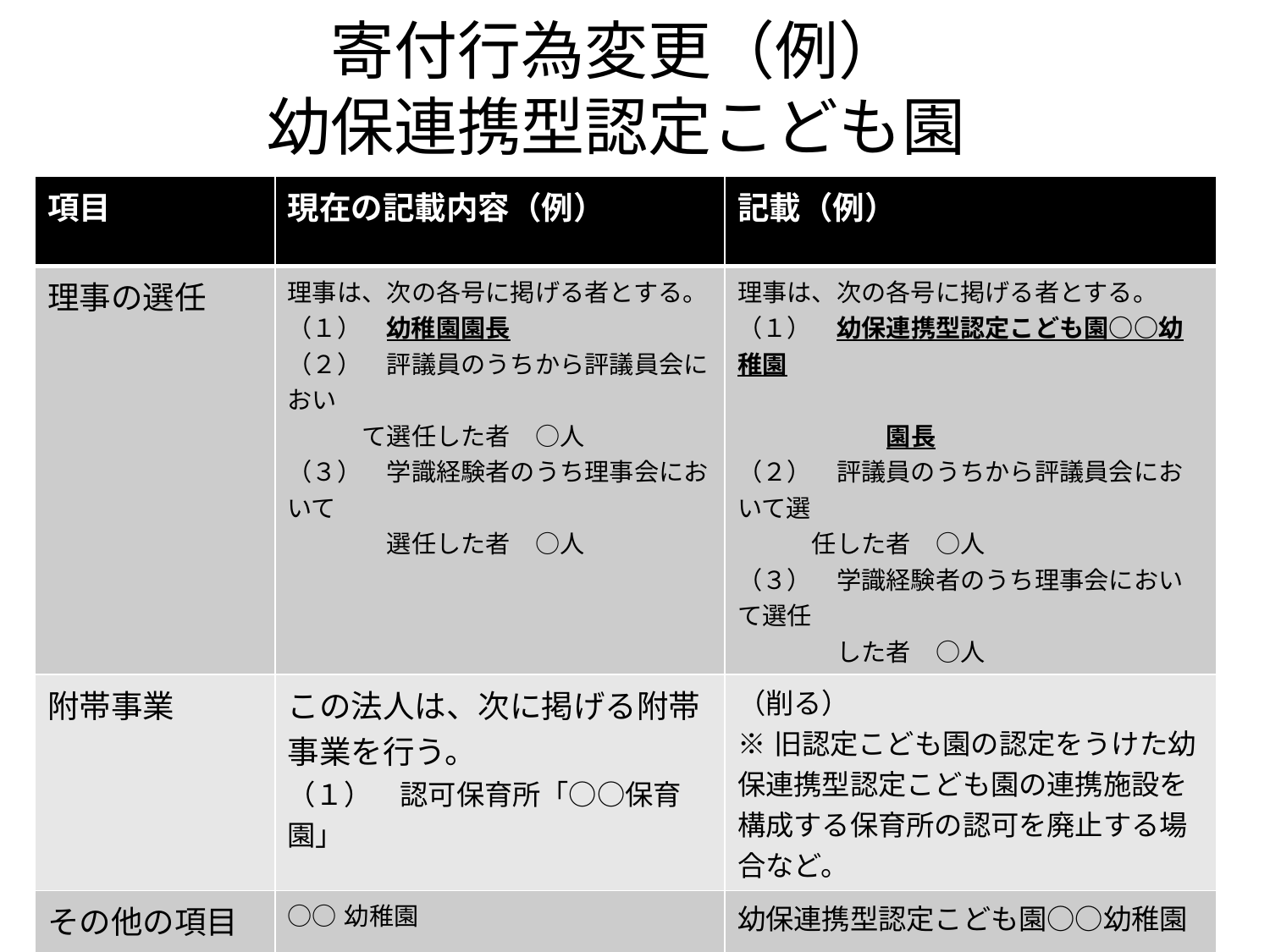

# 寄付行為変更（例） 幼保連携型認定こども園
| 項目 | 現在の記載内容（例） | 記載（例） |
| --- | --- | --- |
| 理事の選任 | 理事は、次の各号に掲げる者とする。 （１）　幼稚園園長 （２）　評議員のうちから評議員会におい　　 　　　て選任した者　○人 （３）　学識経験者のうち理事会において 　　　　選任した者　○人 | 理事は、次の各号に掲げる者とする。 （１）　幼保連携型認定こども園○○幼稚園 　　　　　　　　　　　　　　　　　　　　　　　　園長 （２）　評議員のうちから評議員会において選 　　　任した者　○人 （３）　学識経験者のうち理事会において選任 　　　　した者　○人 |
| 附帯事業 | この法人は、次に掲げる附帯事業を行う。 （１）　認可保育所「○○保育園」 | （削る） ※旧認定こども園の認定をうけた幼保連携型認定こども園の連携施設を構成する保育所の認可を廃止する場合など。 |
| その他の項目のうち、名称変更が必要な箇所（随時） | ○○幼稚園 | 幼保連携型認定こども園○○幼稚園 |